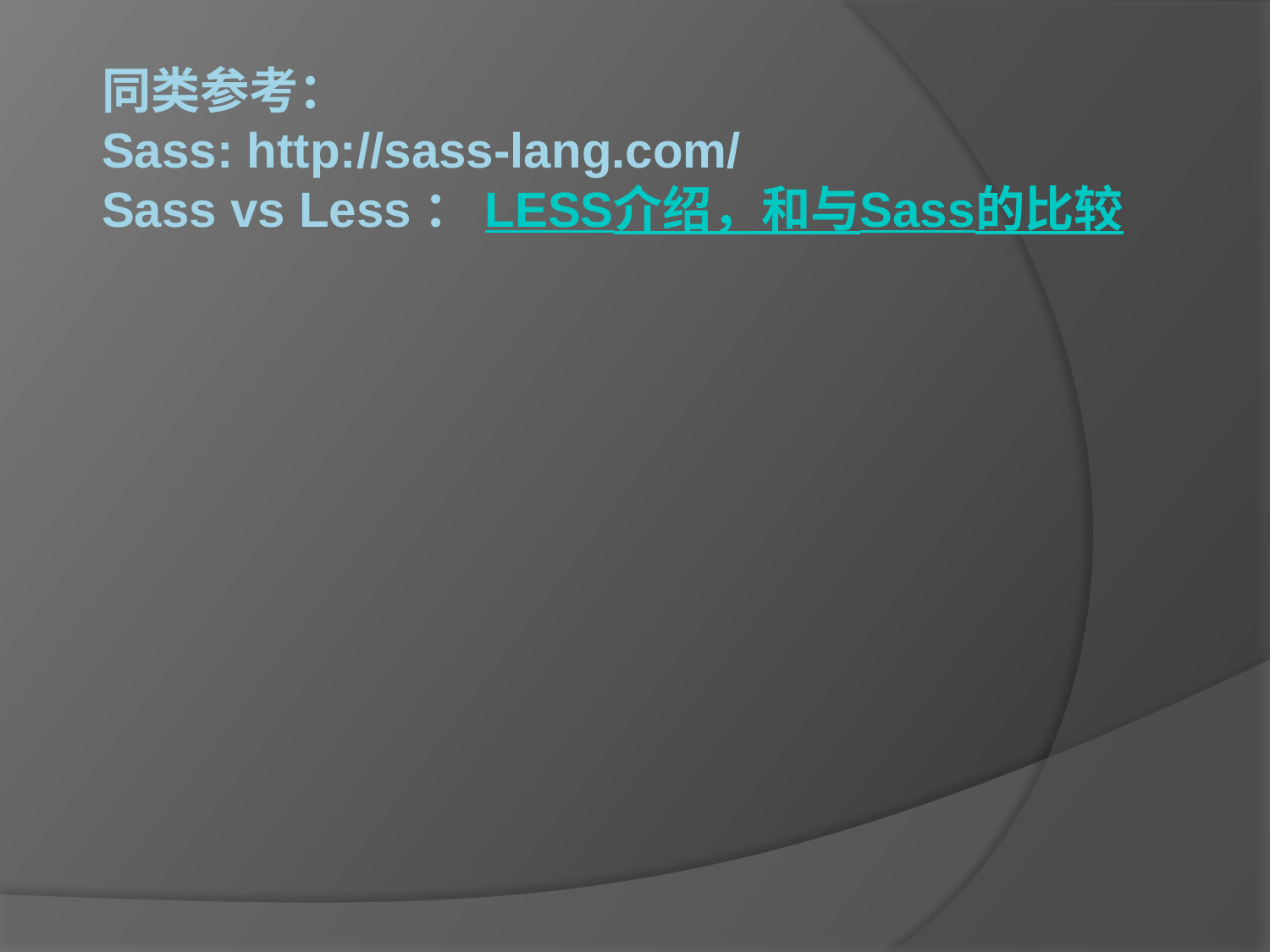

# 同类参考： Sass: http://sass-lang.com/ Sass vs Less：LESS介绍，和与Sass的比较